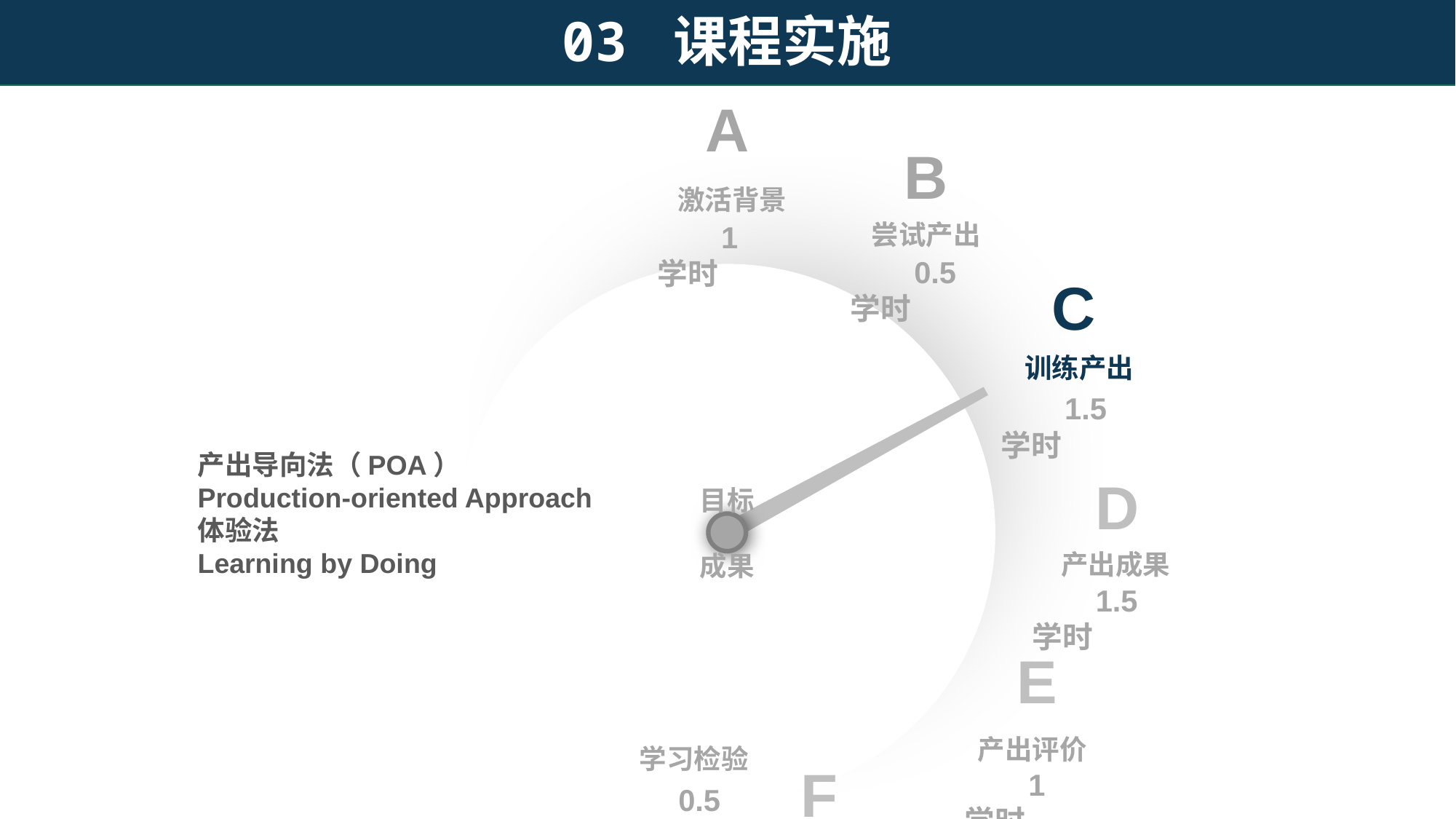

03 课程实施
A
B
激活背景
尝试产出
1学时
0.5学时

C
训练产出
1.5学时
产出导向法（POA）
Production-oriented Approach
体验法
Learning by Doing
D
目标

成果

产出成果
1.5学时
E
产出评价
学习检验
F
1学时
0.5学时